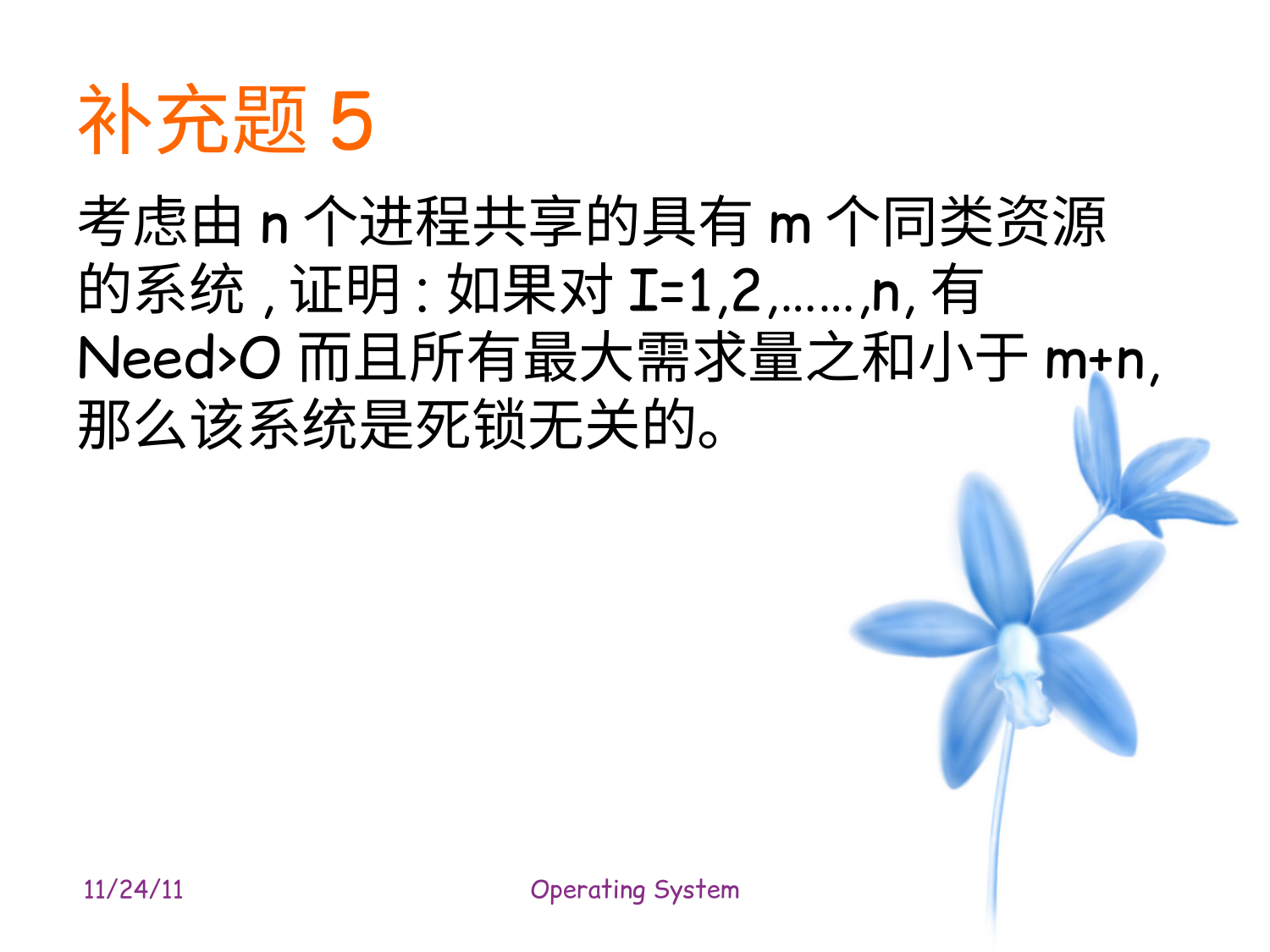

# 补充题5
考虑由n个进程共享的具有m个同类资源的系统,证明:如果对I=1,2,……,n,有Need>O而且所有最大需求量之和小于m+n,那么该系统是死锁无关的。
 11/24/11

Operating System